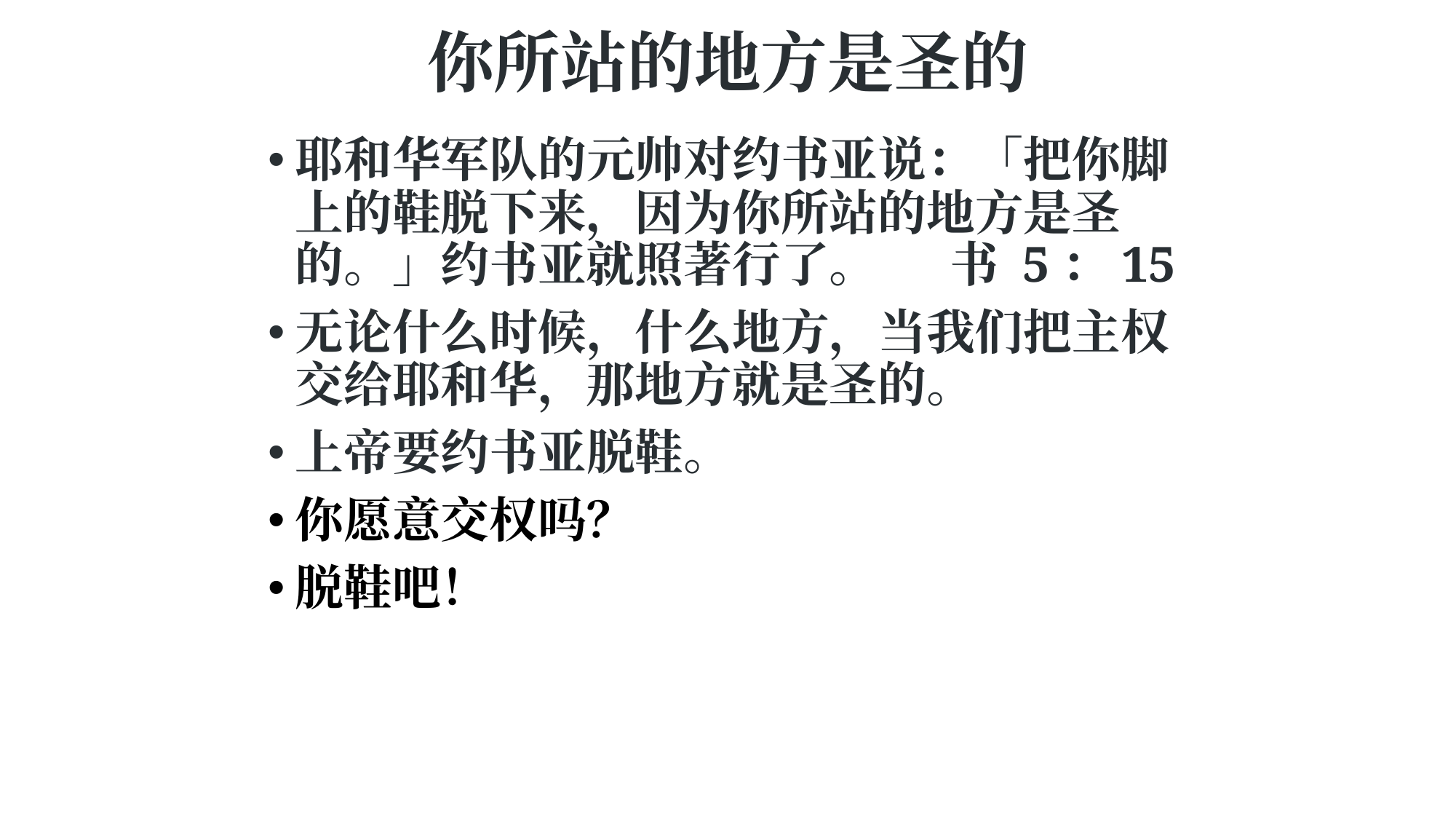

# 你所站的地方是圣的
耶和华军队的元帅对约书亚说：「把你脚上的鞋脱下来，因为你所站的地方是圣的。」约书亚就照著行了。	书 5：15
无论什么时候，什么地方，当我们把主权交给耶和华，那地方就是圣的。
上帝要约书亚脱鞋。
你愿意交权吗？
脱鞋吧！